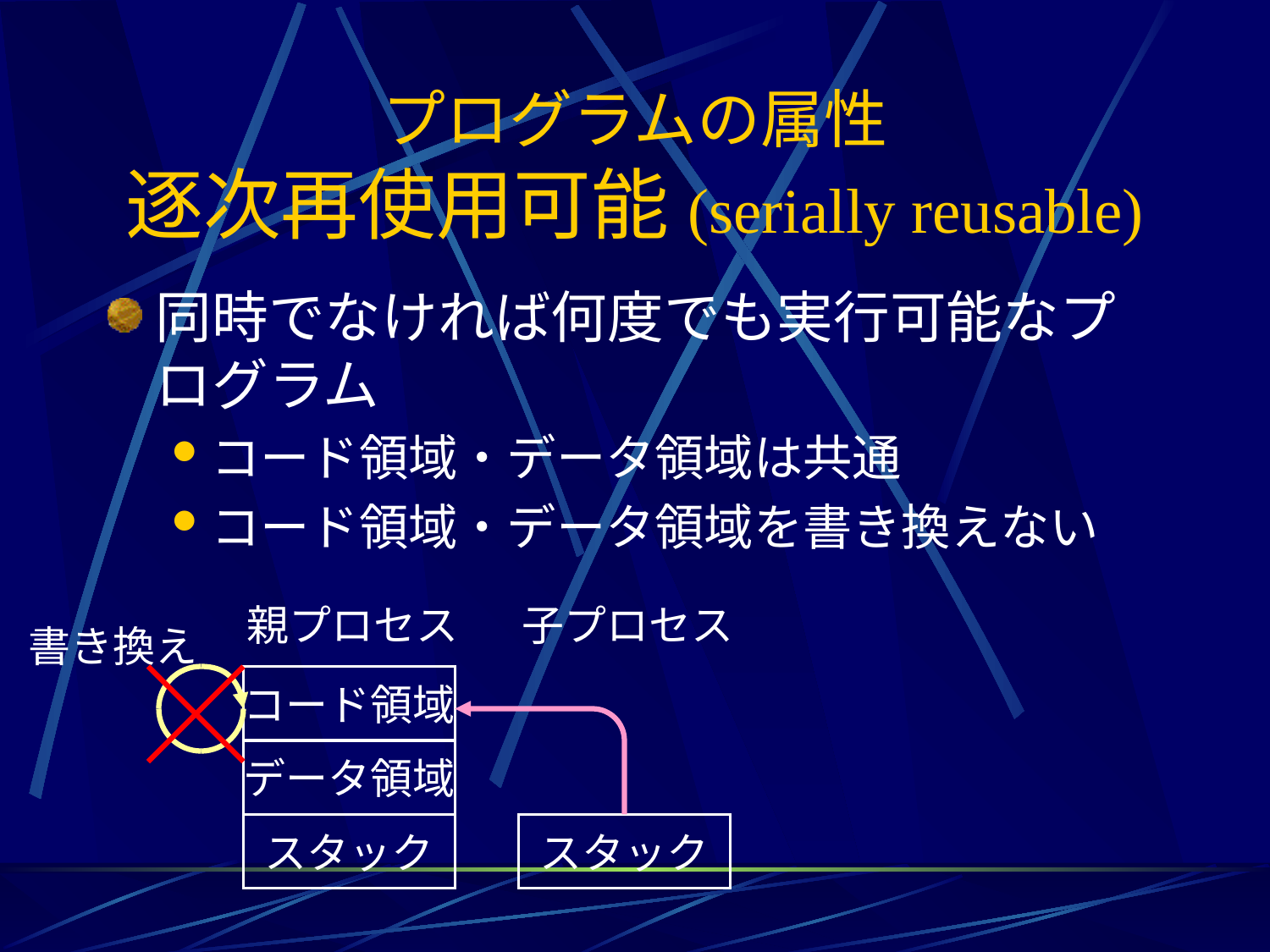

# プログラムの属性 逐次再使用可能(serially reusable)
同時でなければ何度でも実行可能なプログラム
コード領域・データ領域は共通
コード領域・データ領域を書き換えない
親プロセス
子プロセス

スタック
書き換え

コード領域
データ領域
スタック